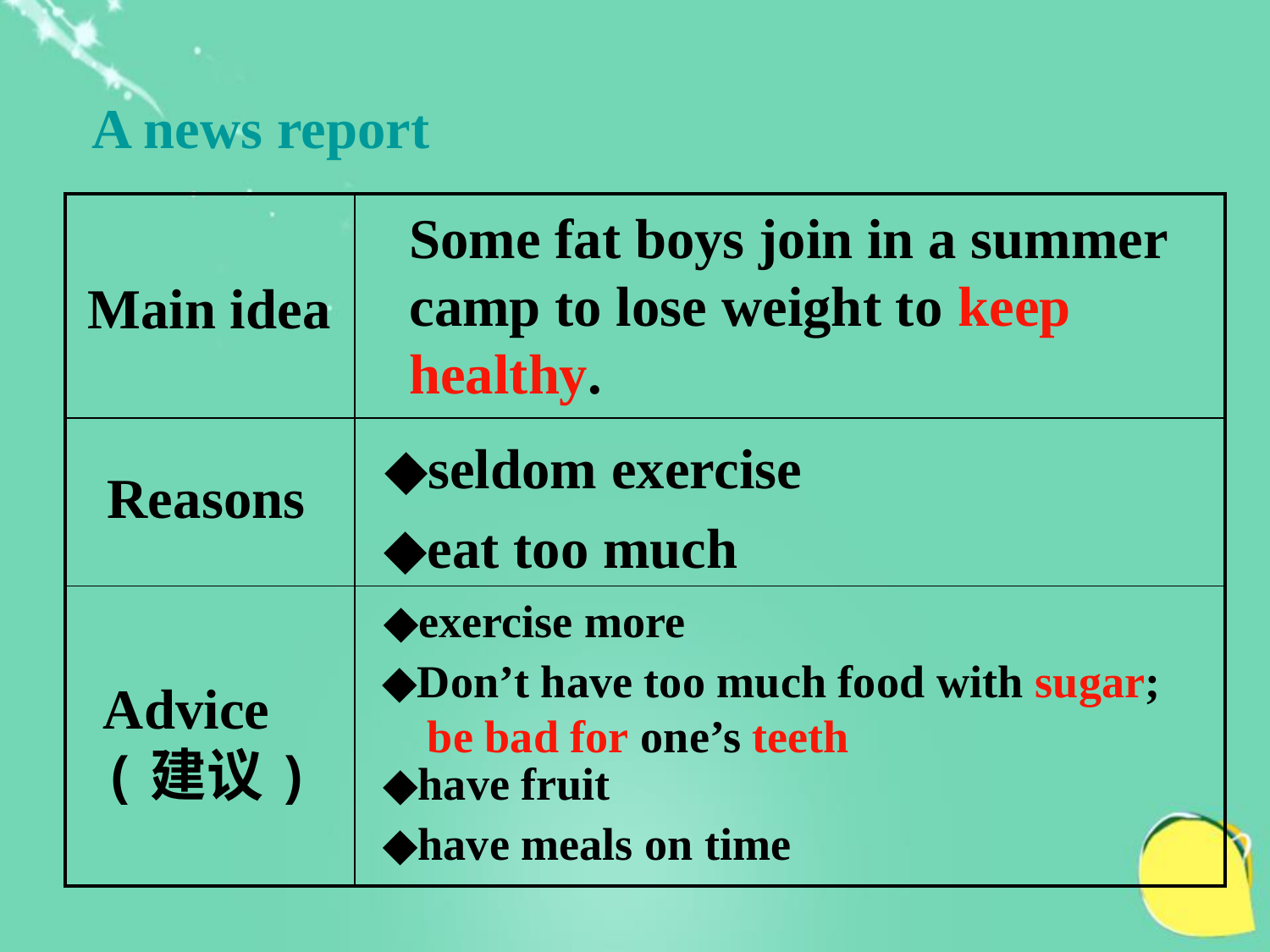

A news report
|  |  |
| --- | --- |
|  |  |
|  |  |
Some fat boys join in a summer
camp to lose weight to keep
healthy.
Main idea

◆seldom exercise
Reasons
◆eat too much
◆exercise more
◆Don’t have too much food with sugar;
    be bad for one’s teeth
Advice
(建议)
◆have fruit
◆have meals on time